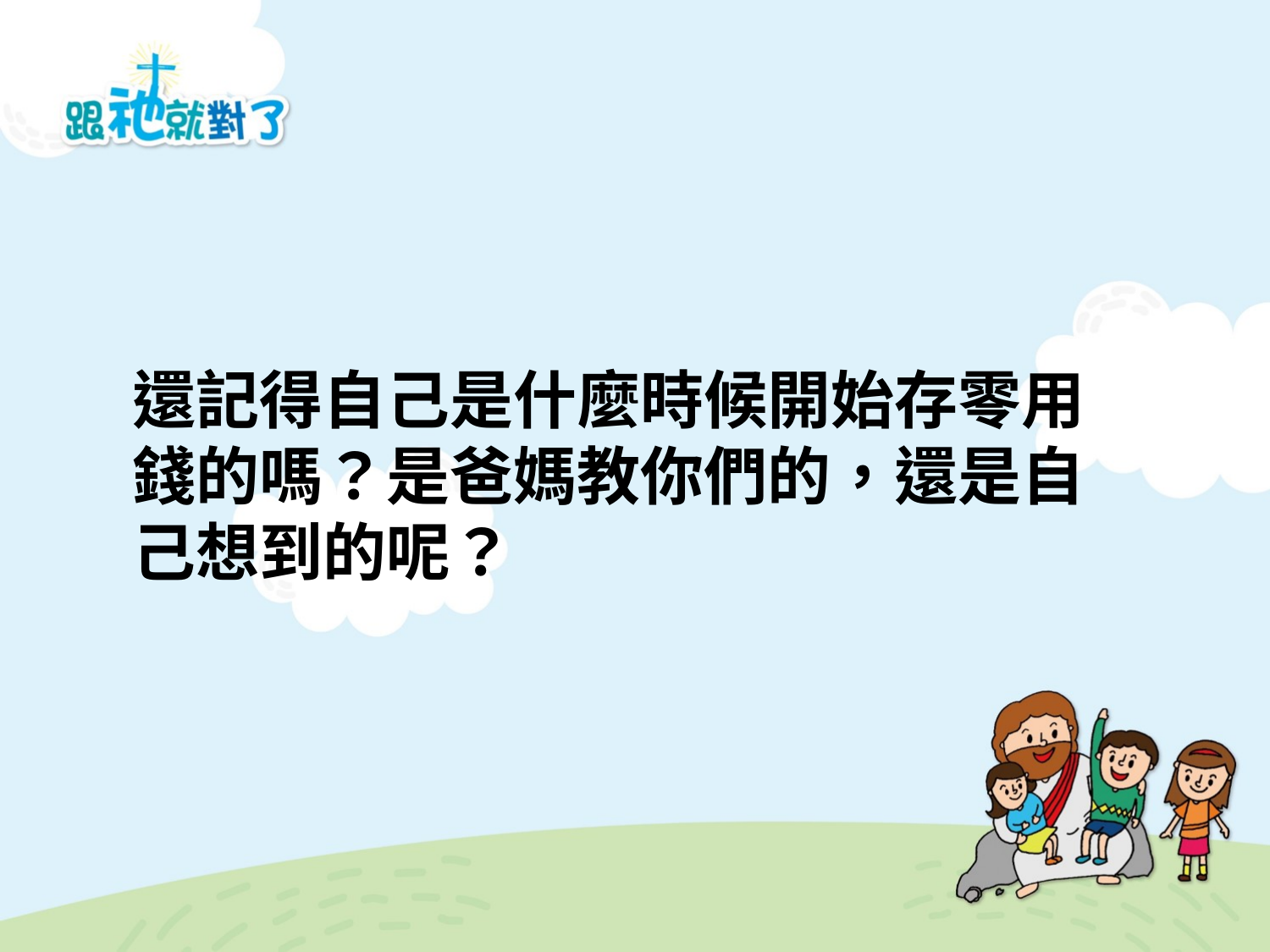

還記得自己是什麼時候開始存零用錢的嗎？是爸媽教你們的，還是自己想到的呢？